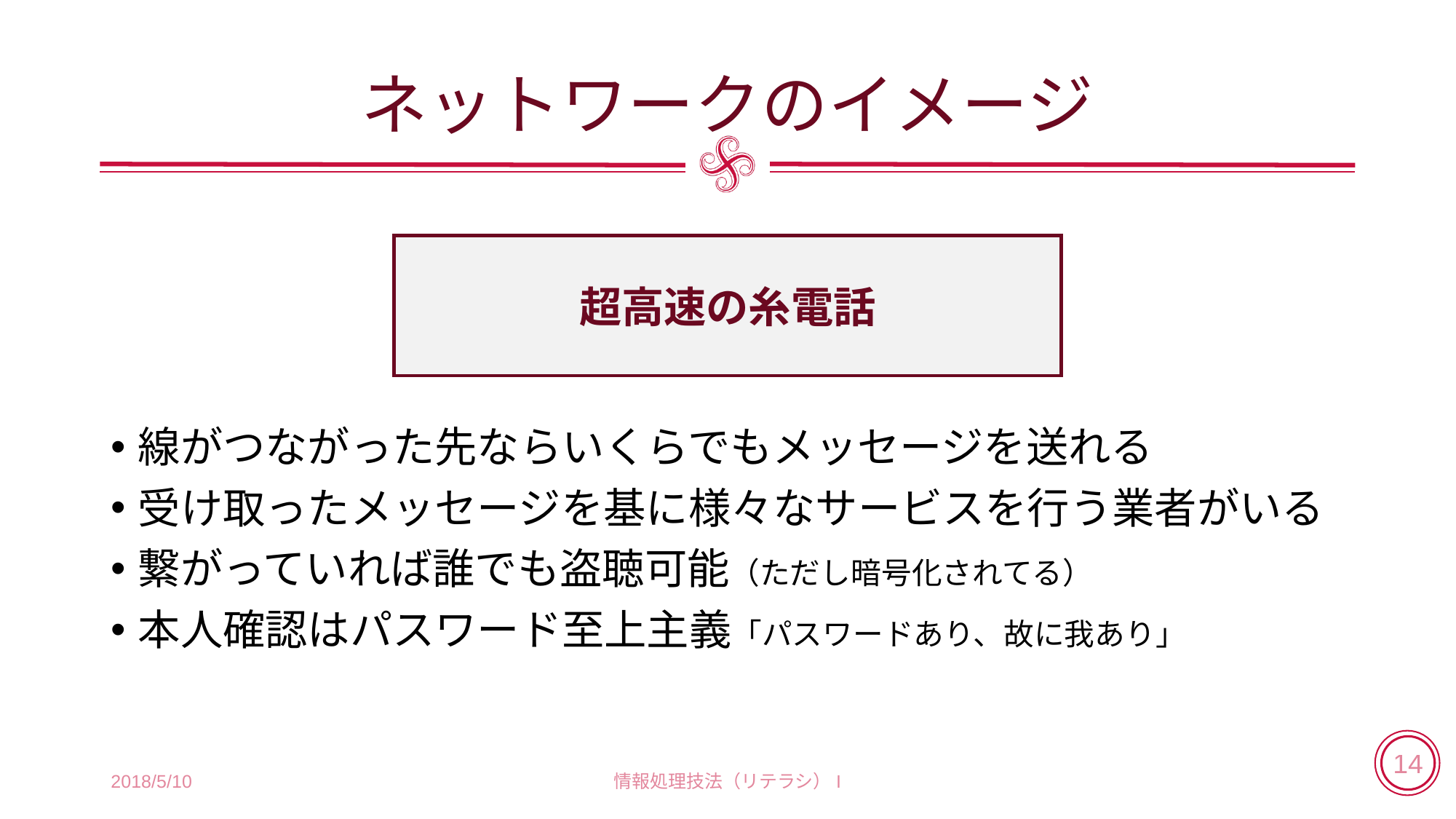

# ネットワークのイメージ
超高速の糸電話
線がつながった先ならいくらでもメッセージを送れる
受け取ったメッセージを基に様々なサービスを行う業者がいる
繋がっていれば誰でも盗聴可能（ただし暗号化されてる）
本人確認はパスワード至上主義「パスワードあり、故に我あり」
2018/5/10
情報処理技法（リテラシ）I